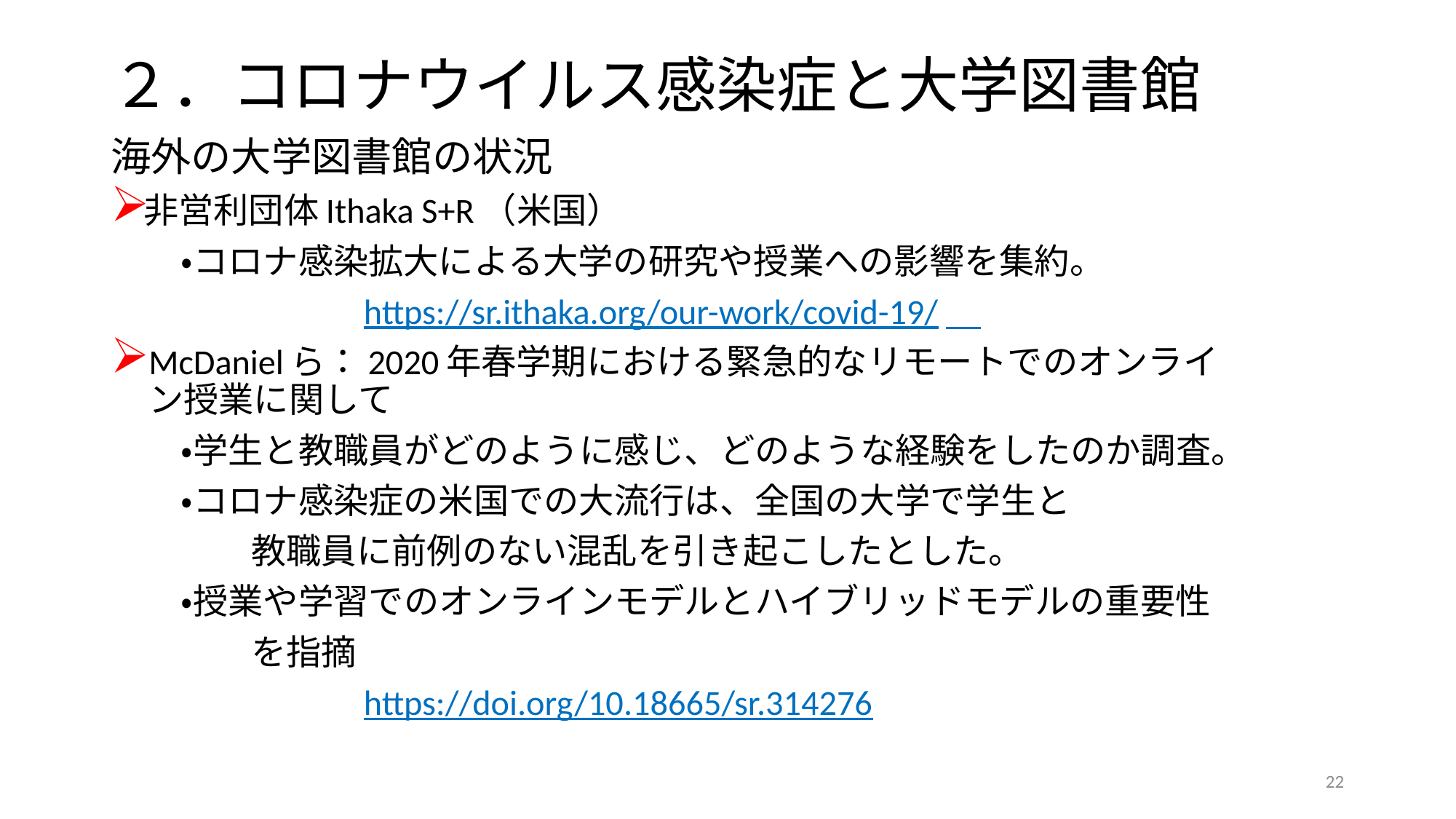

# ２．コロナウイルス感染症と大学図書館
海外の大学図書館の状況
非営利団体Ithaka S+R（米国）
　　・コロナ感染拡大による大学の研究や授業への影響を集約。
　　　　　　　https://sr.ithaka.org/our-work/covid-19/
McDanielら：2020年春学期における緊急的なリモートでのオンライン授業に関して
　　・学生と教職員がどのように感じ、どのような経験をしたのか調査。
　　・コロナ感染症の米国での大流行は、全国の大学で学生と
　　　　教職員に前例のない混乱を引き起こしたとした。
　　・授業や学習でのオンラインモデルとハイブリッドモデルの重要性
　　　　を指摘
　　　　　　　https://doi.org/10.18665/sr.314276
22